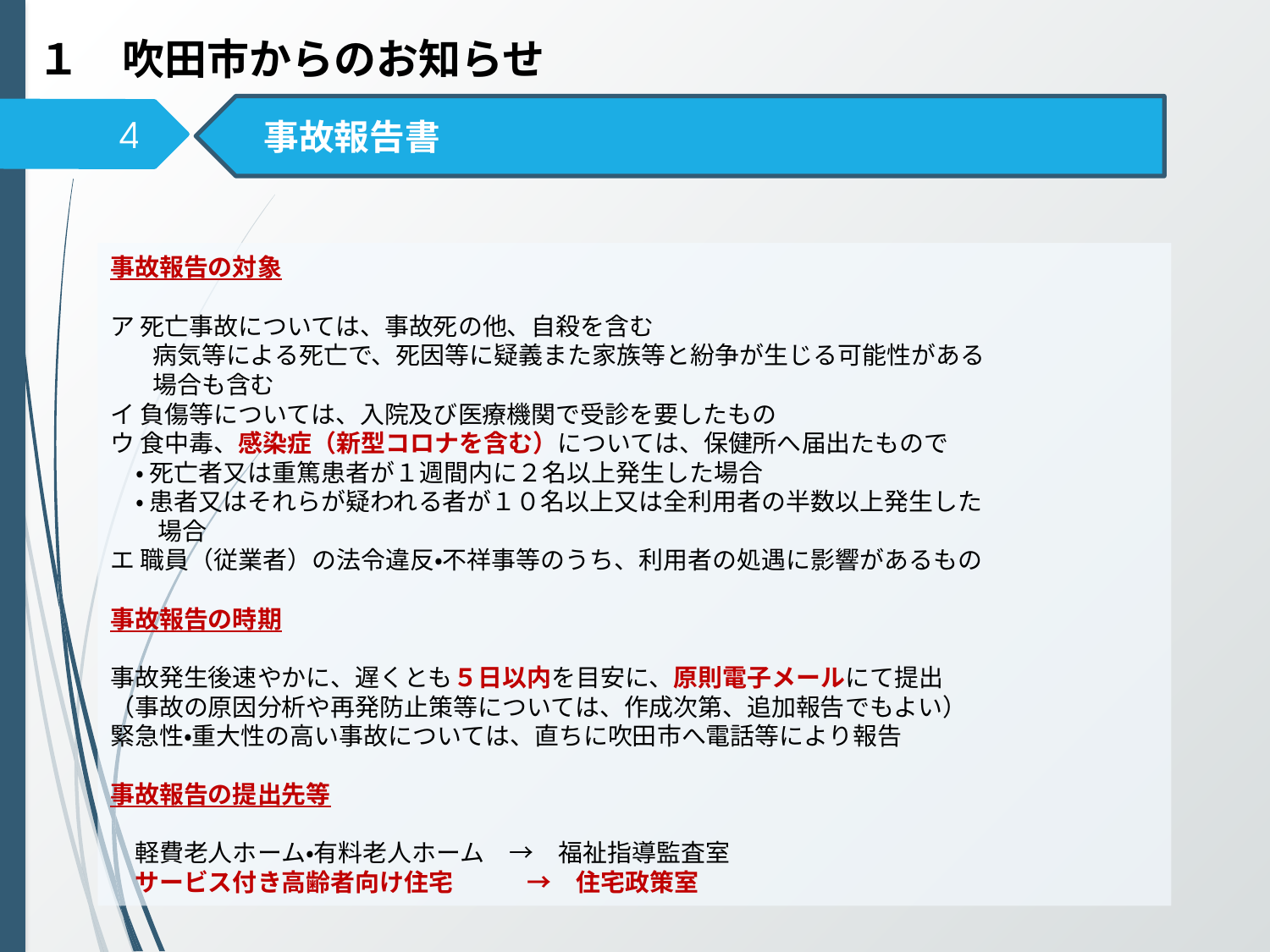

# １　吹田市からのお知らせ
　事故報告書
4
事故報告の対象

ア 死亡事故については、事故死の他、自殺を含む
       病気等による死亡で、死因等に疑義また家族等と紛争が生じる可能性がある
       場合も含む
イ 負傷等については、入院及び医療機関で受診を要したもの
ウ 食中毒、感染症（新型コロナを含む）については、保健所へ届出たもので
    ・ 死亡者又は重篤患者が１週間内に２名以上発生した場合
    ・ 患者又はそれらが疑われる者が１０名以上又は全利用者の半数以上発生した
        場合
エ 職員（従業者）の法令違反・不祥事等のうち、利用者の処遇に影響があるもの

事故報告の時期

事故発生後速やかに、遅くとも５日以内を目安に、原則電子メールにて提出
（事故の原因分析や再発防止策等については、作成次第、追加報告でもよい）
緊急性・重大性の高い事故については、直ちに吹田市へ電話等により報告

事故報告の提出先等

　軽費老人ホーム・有料老人ホーム　→　福祉指導監査室
　サービス付き高齢者向け住宅　　　→　住宅政策室